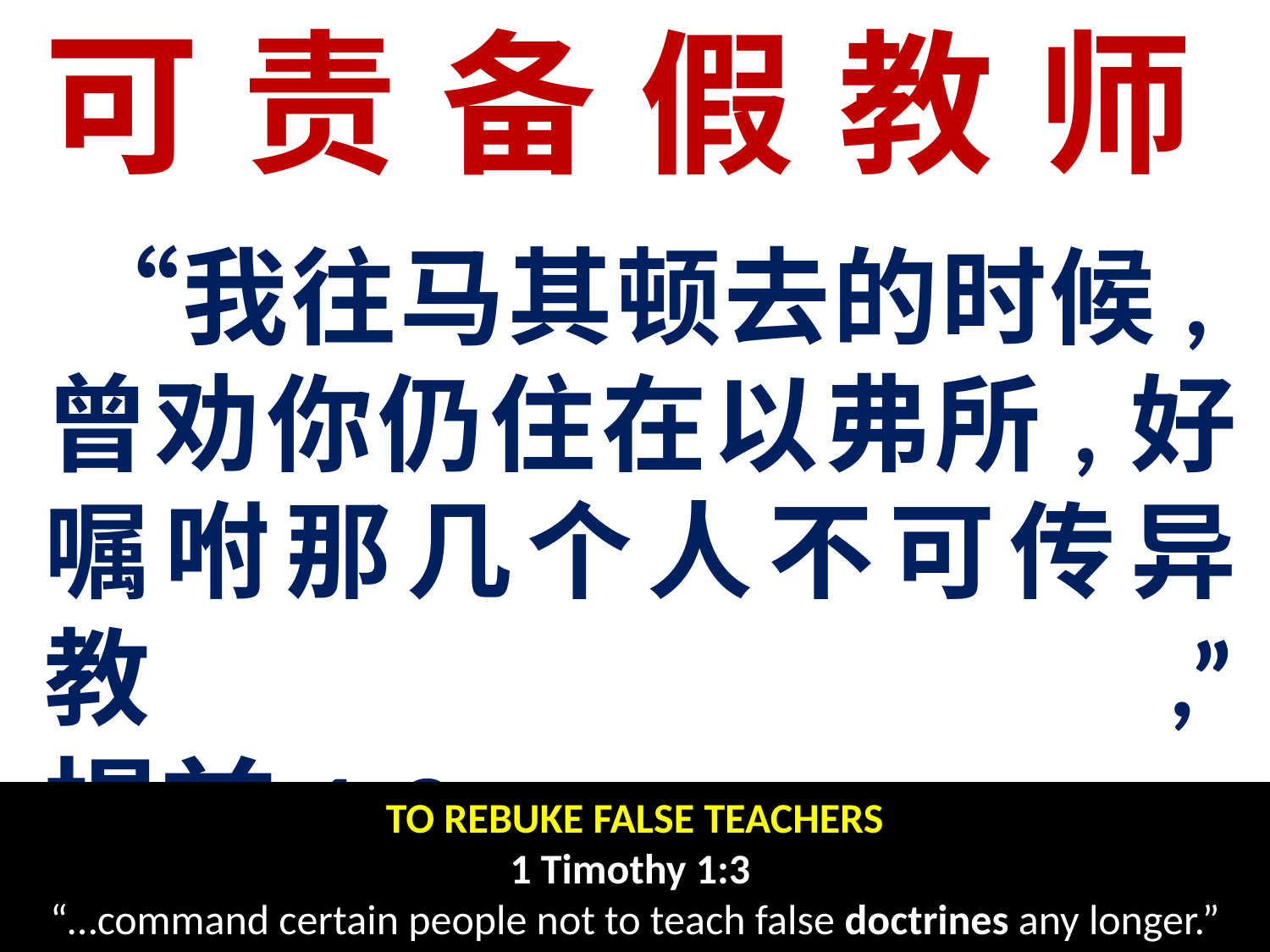

# 可责备假教师 “我往马其顿去的时候,曾劝你仍住在以弗所,好嘱咐那几个人不可传异教,” 提前1:3
TO REBUKE FALSE TEACHERS
1 Timothy 1:3
“…command certain people not to teach false doctrines any longer.”